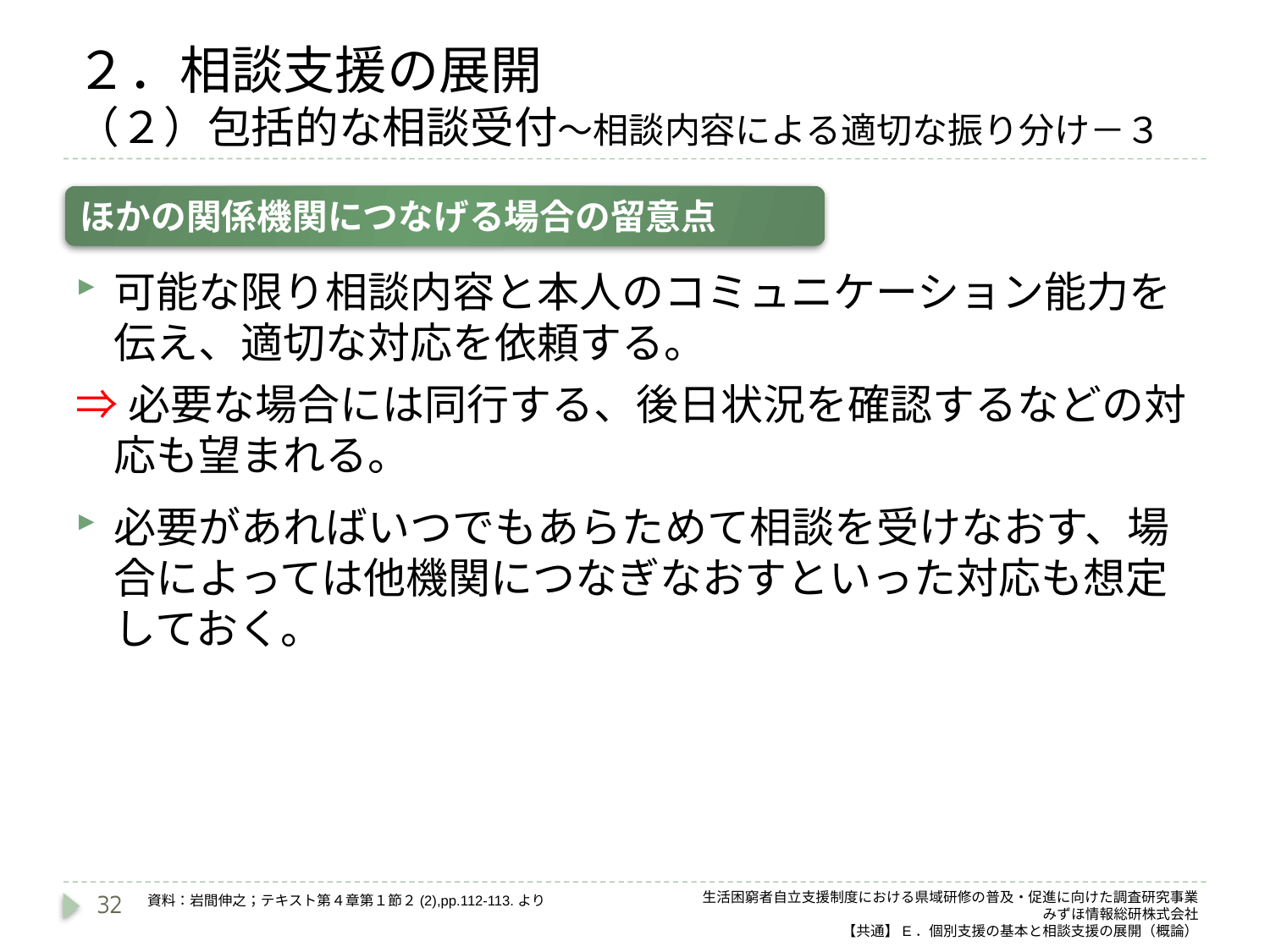

# ２．相談支援の展開 （２）包括的な相談受付～相談内容による適切な振り分け－３
ほかの関係機関につなげる場合の留意点
可能な限り相談内容と本人のコミュニケーション能力を伝え、適切な対応を依頼する。
⇒必要な場合には同行する、後日状況を確認するなどの対応も望まれる。
必要があればいつでもあらためて相談を受けなおす、場合によっては他機関につなぎなおすといった対応も想定しておく。
32
生活困窮者自立支援制度における県域研修の普及・促進に向けた調査研究事業
みずほ情報総研株式会社
【共通】E．個別支援の基本と相談支援の展開（概論）

資料：岩間伸之；テキスト第４章第１節２(2),pp.112-113.より